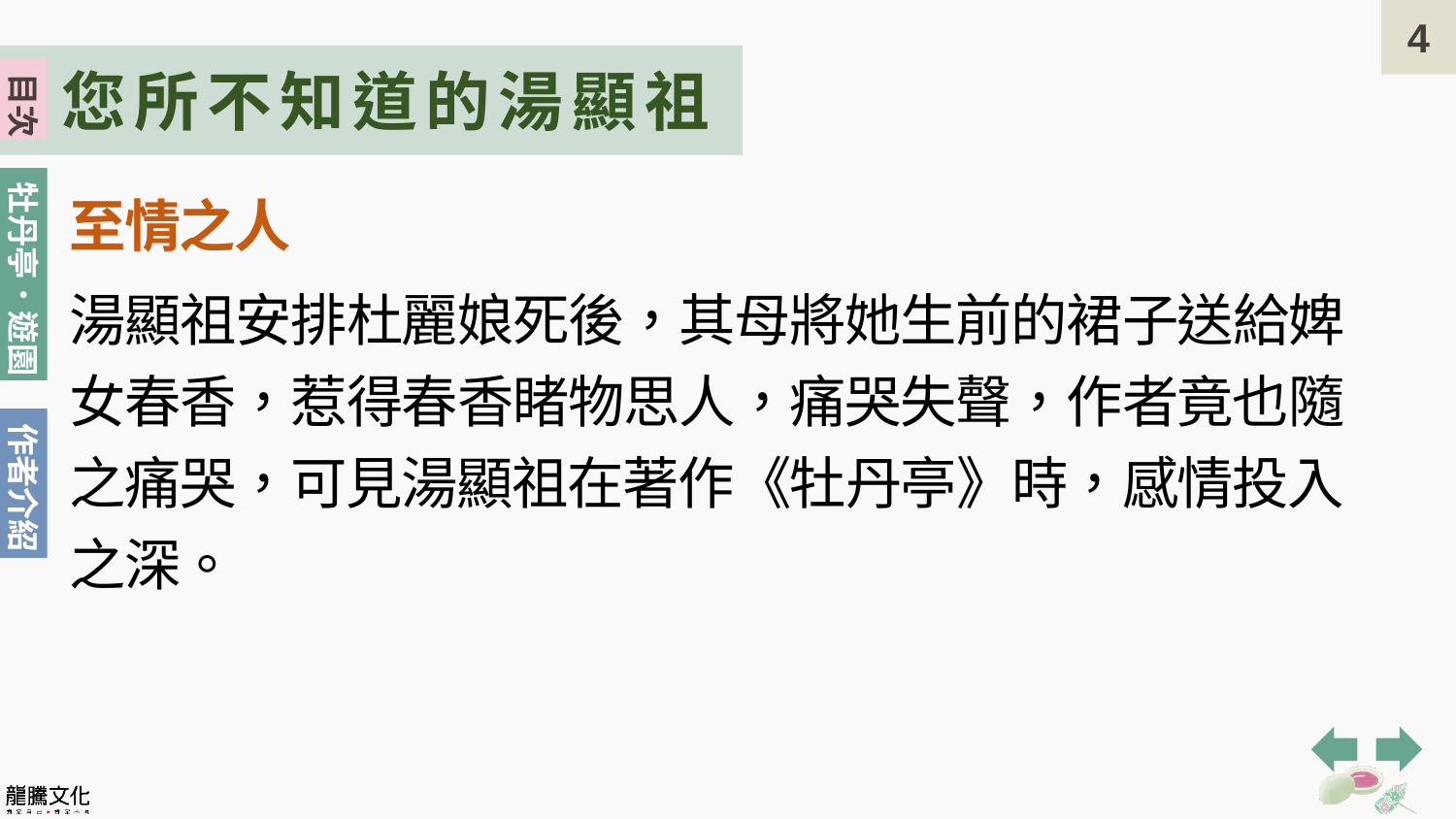

您所不知道的湯顯祖
目次
至情之人
湯顯祖安排杜麗娘死後，其母將她生前的裙子送給婢女春香，惹得春香睹物思人，痛哭失聲，作者竟也隨之痛哭，可見湯顯祖在著作《牡丹亭》時，感情投入之深。